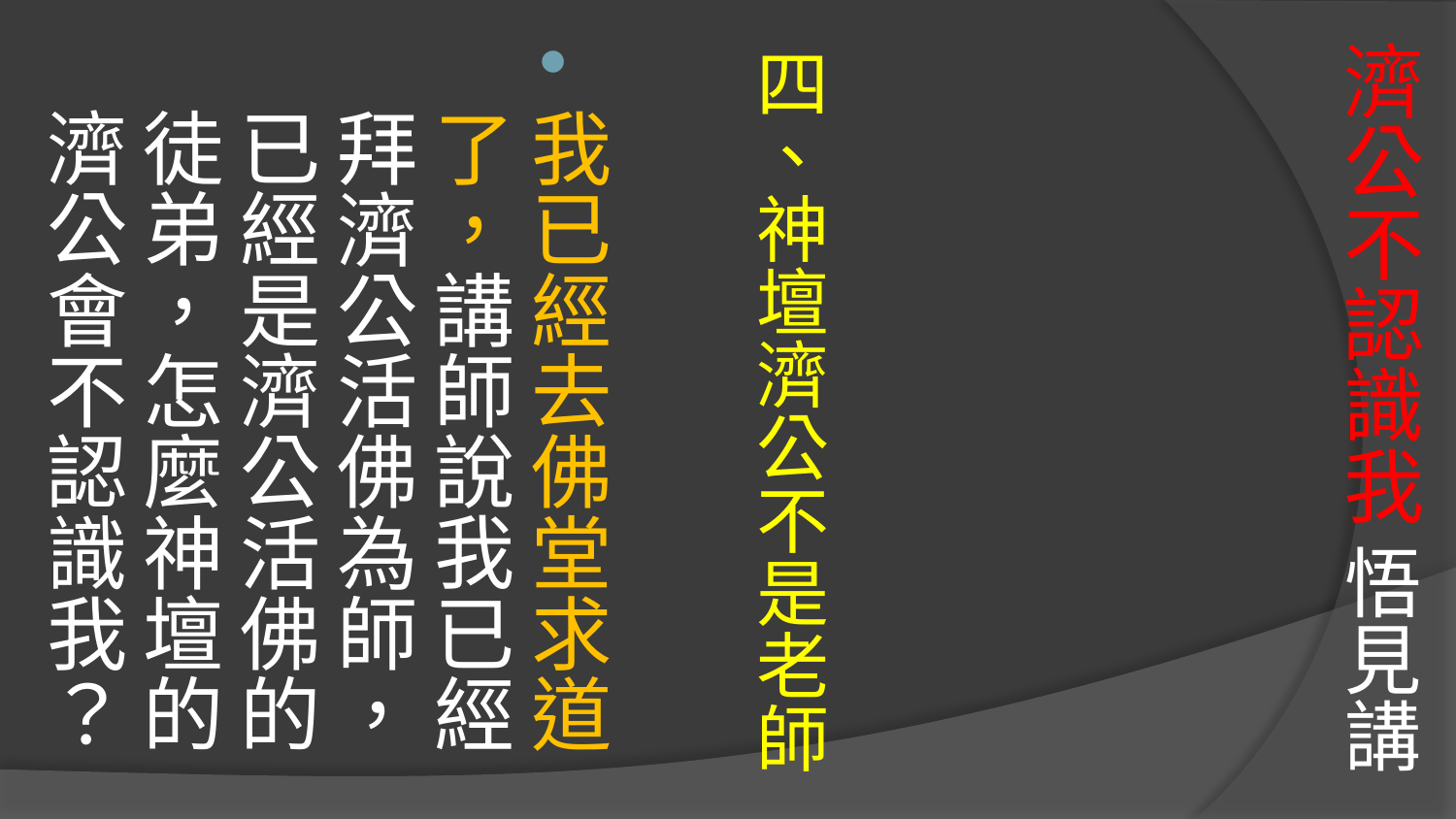

# 濟公不認識我 悟見講
四、神壇濟公不是老師

我已經去佛堂求道了，講師說我已經拜濟公活佛為師，已經是濟公活佛的徒弟，怎麼神壇的濟公會不認識我？